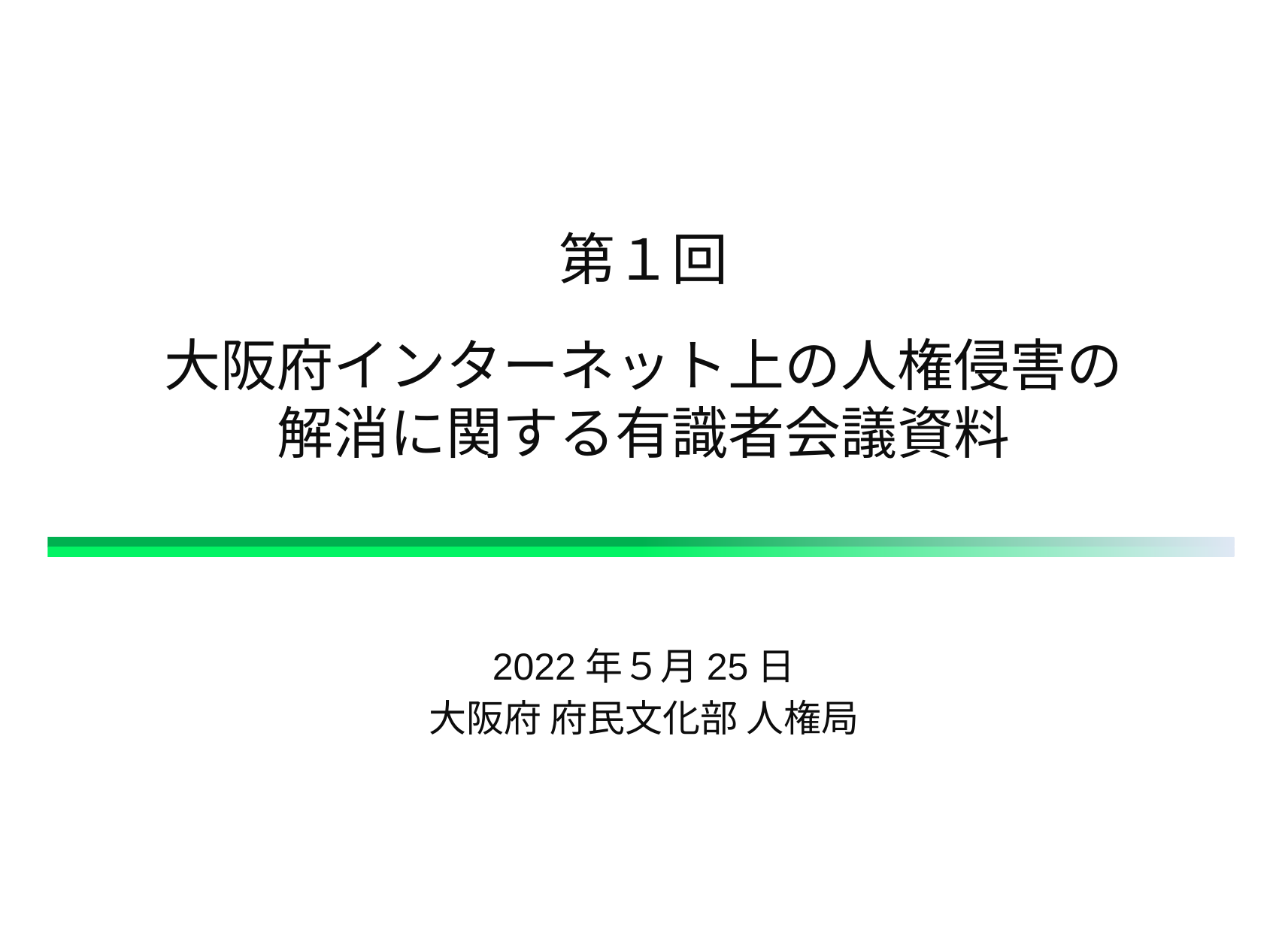

第１回
# 大阪府インターネット上の人権侵害の 解消に関する有識者会議資料
2022年５月25日
大阪府 府民文化部 人権局